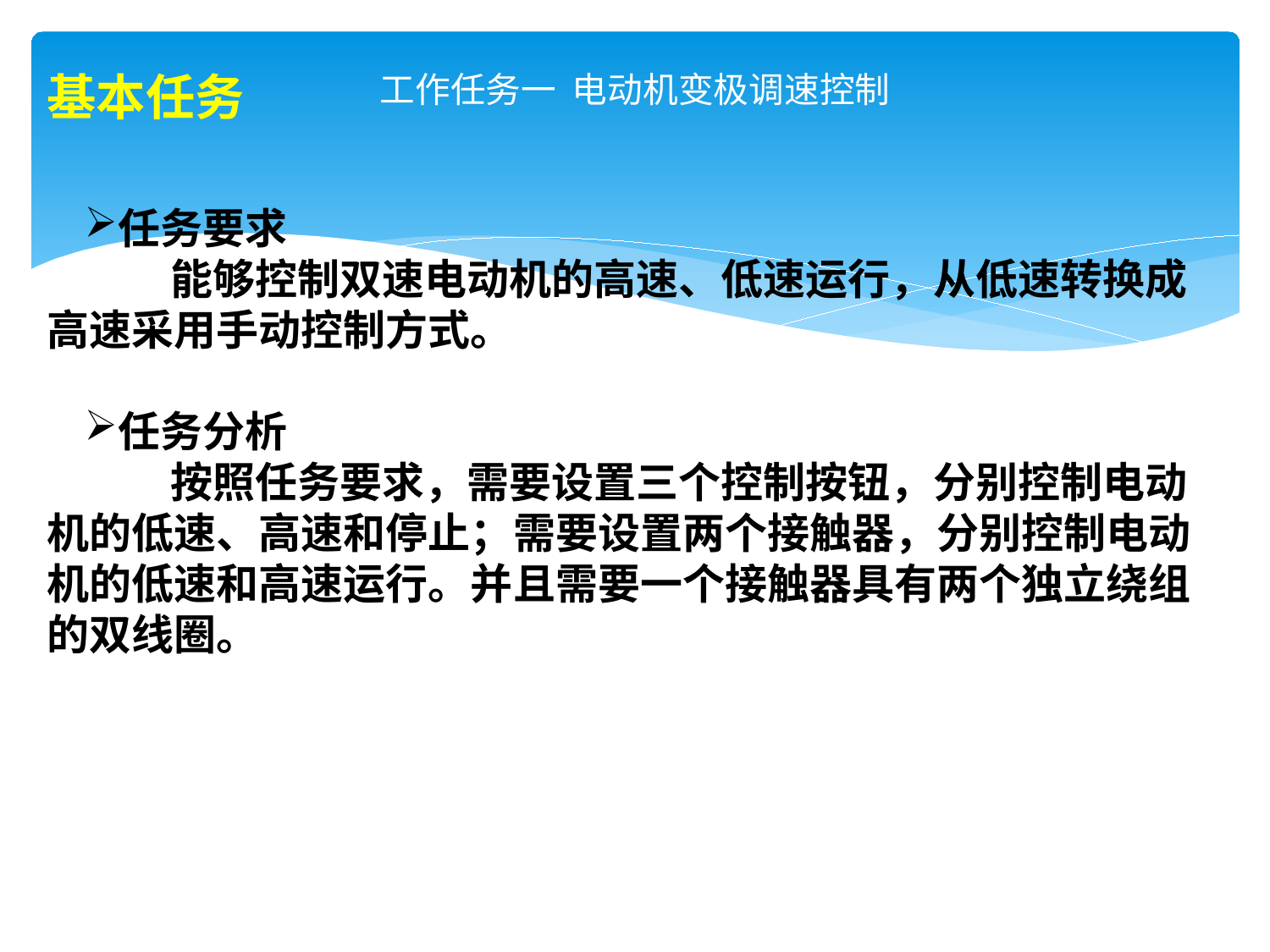

# 工作任务一  电动机变极调速控制
基本任务
任务要求
        能够控制双速电动机的高速、低速运行，从低速转换成高速采用手动控制方式。

任务分析
        按照任务要求，需要设置三个控制按钮，分别控制电动机的低速、高速和停止；需要设置两个接触器，分别控制电动机的低速和高速运行。并且需要一个接触器具有两个独立绕组的双线圈。